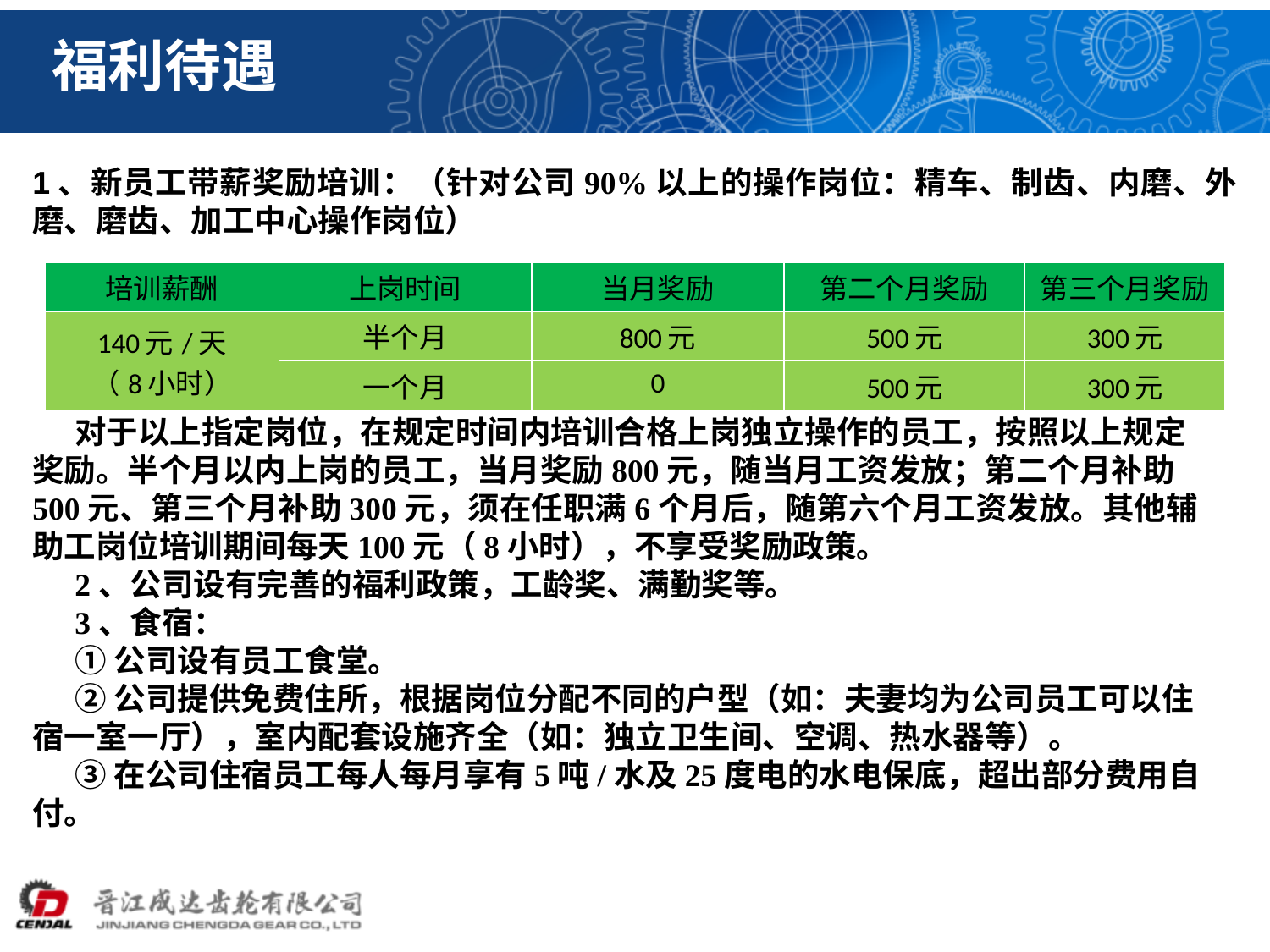

福利待遇
1、新员工带薪奖励培训：（针对公司90%以上的操作岗位：精车、制齿、内磨、外磨、磨齿、加工中心操作岗位）
| 培训薪酬 | 上岗时间 | 当月奖励 | 第二个月奖励 | 第三个月奖励 |
| --- | --- | --- | --- | --- |
| 140元/天 （8小时） | 半个月 | 800元 | 500元 | 300元 |
|  | 一个月 | 0 | 500元 | 300元 |
对于以上指定岗位，在规定时间内培训合格上岗独立操作的员工，按照以上规定奖励。半个月以内上岗的员工，当月奖励800元，随当月工资发放；第二个月补助500元、第三个月补助300元，须在任职满6个月后，随第六个月工资发放。其他辅助工岗位培训期间每天100元（8小时），不享受奖励政策。
2、公司设有完善的福利政策，工龄奖、满勤奖等。
3、食宿：
①公司设有员工食堂。
②公司提供免费住所，根据岗位分配不同的户型（如：夫妻均为公司员工可以住宿一室一厅），室内配套设施齐全（如：独立卫生间、空调、热水器等）。
③在公司住宿员工每人每月享有5吨/水及25度电的水电保底，超出部分费用自付。